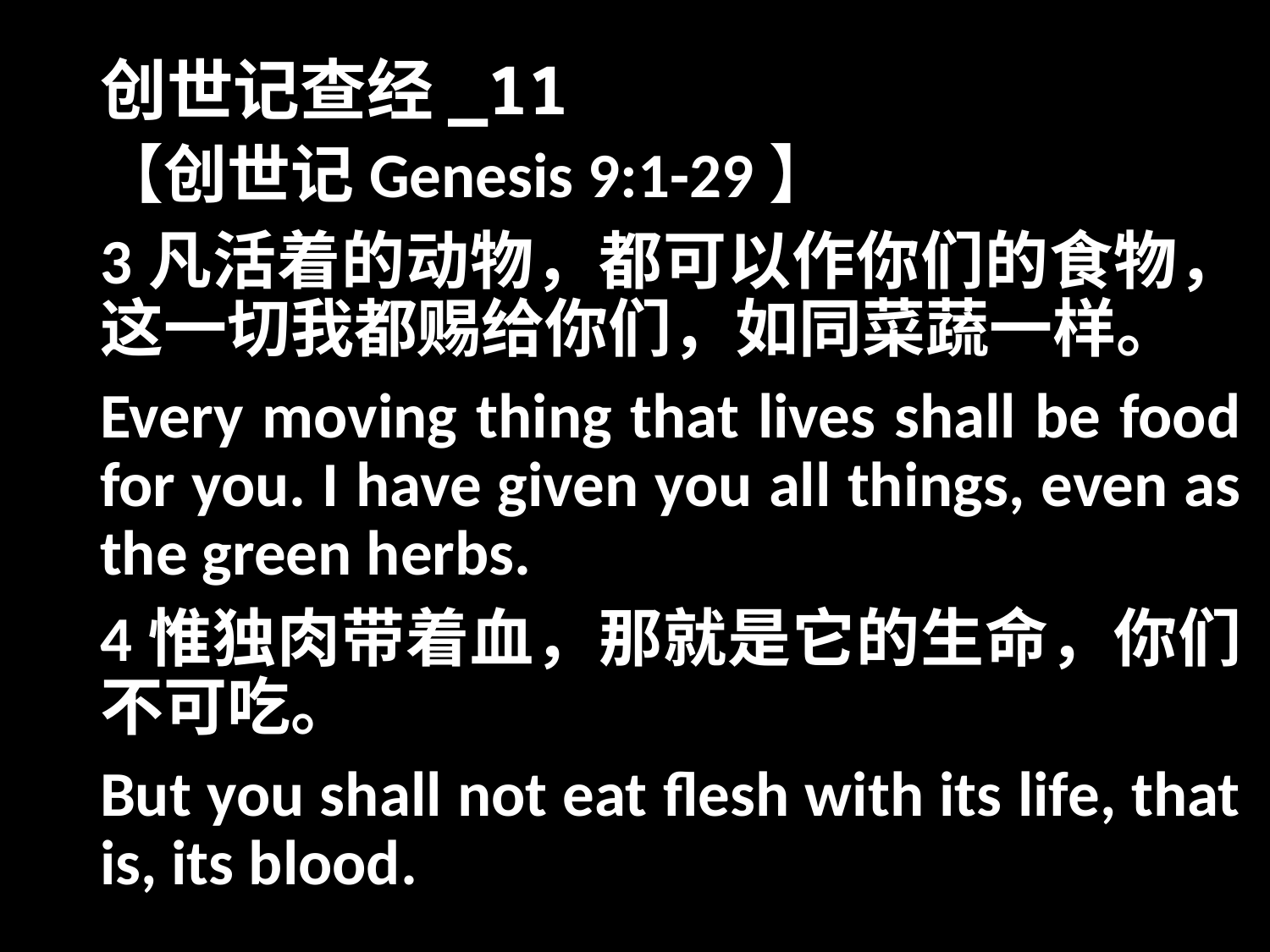

# 创世记查经_11
【创世记Genesis 9:1-29】
3凡活着的动物，都可以作你们的食物，这一切我都赐给你们，如同菜蔬一样。
Every moving thing that lives shall be food for you. I have given you all things, even as the green herbs.
4惟独肉带着血，那就是它的生命，你们不可吃。
But you shall not eat flesh with its life, that is, its blood.